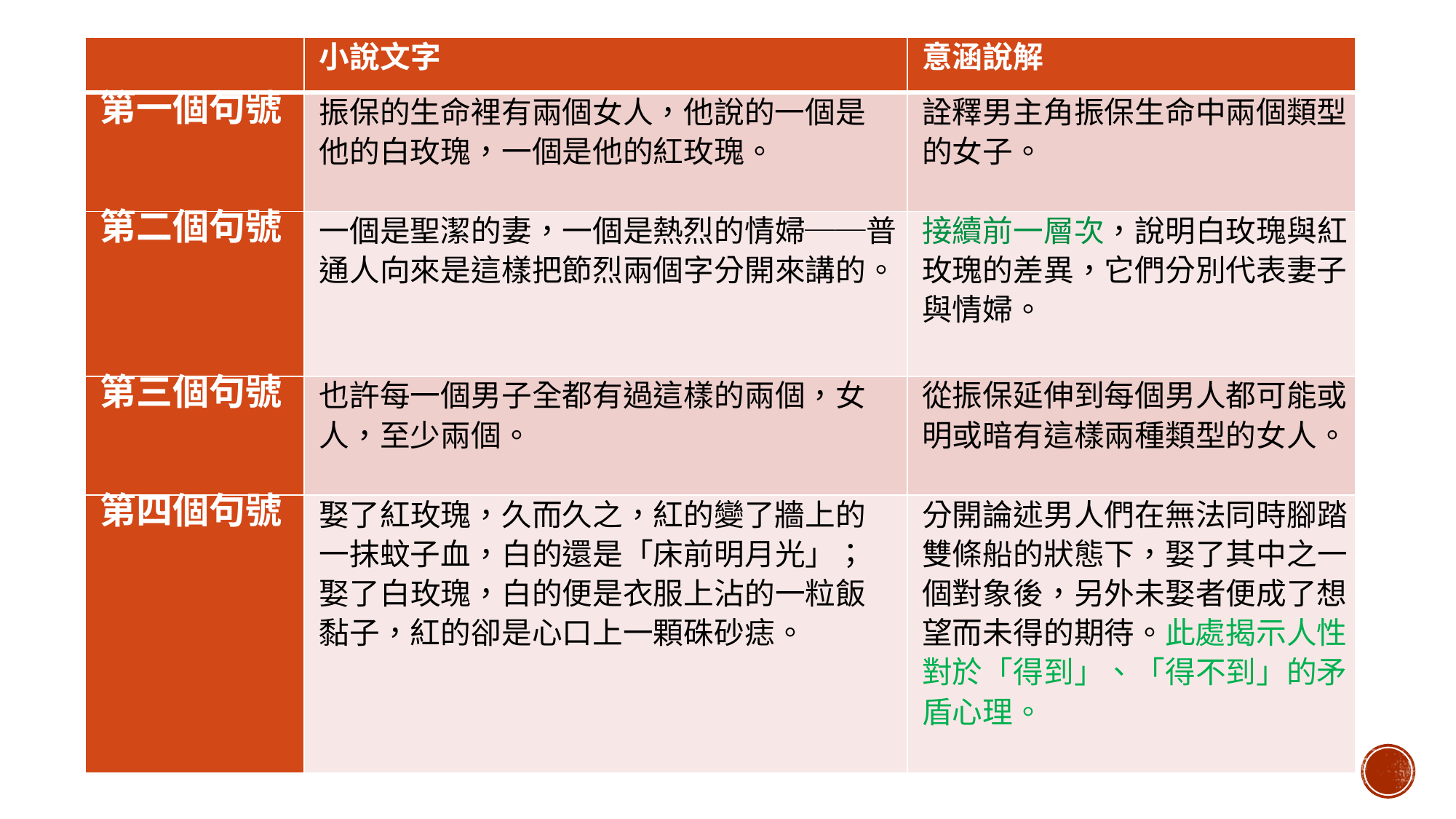

|  | 小說文字 | 意涵說解 |
| --- | --- | --- |
| 第一個句號 | 振保的生命裡有兩個女人，他說的一個是 他的白玫瑰，一個是他的紅玫瑰。 | 詮釋男主角振保生命中兩個類型 的女子。 |
| 第二個句號 | 一個是聖潔的妻，一個是熱烈的情婦──普 通人向來是這樣把節烈兩個字分開來講的。 | 接續前一層次，說明白玫瑰與紅 玫瑰的差異，它們分別代表妻子 與情婦。 |
| 第三個句號 | 也許每一個男子全都有過這樣的兩個，女 人，至少兩個。 | 從振保延伸到每個男人都可能或 明或暗有這樣兩種類型的女人。 |
| 第四個句號 | 娶了紅玫瑰，久而久之，紅的變了牆上的 一抹蚊子血，白的還是「床前明月光」； 娶了白玫瑰，白的便是衣服上沾的一粒飯 黏子，紅的卻是心口上一顆硃砂痣。 | 分開論述男人們在無法同時腳踏 雙條船的狀態下，娶了其中之一 個對象後，另外未娶者便成了想 望而未得的期待。此處揭示人性 對於「得到」、「得不到」的矛 盾心理。 |
#